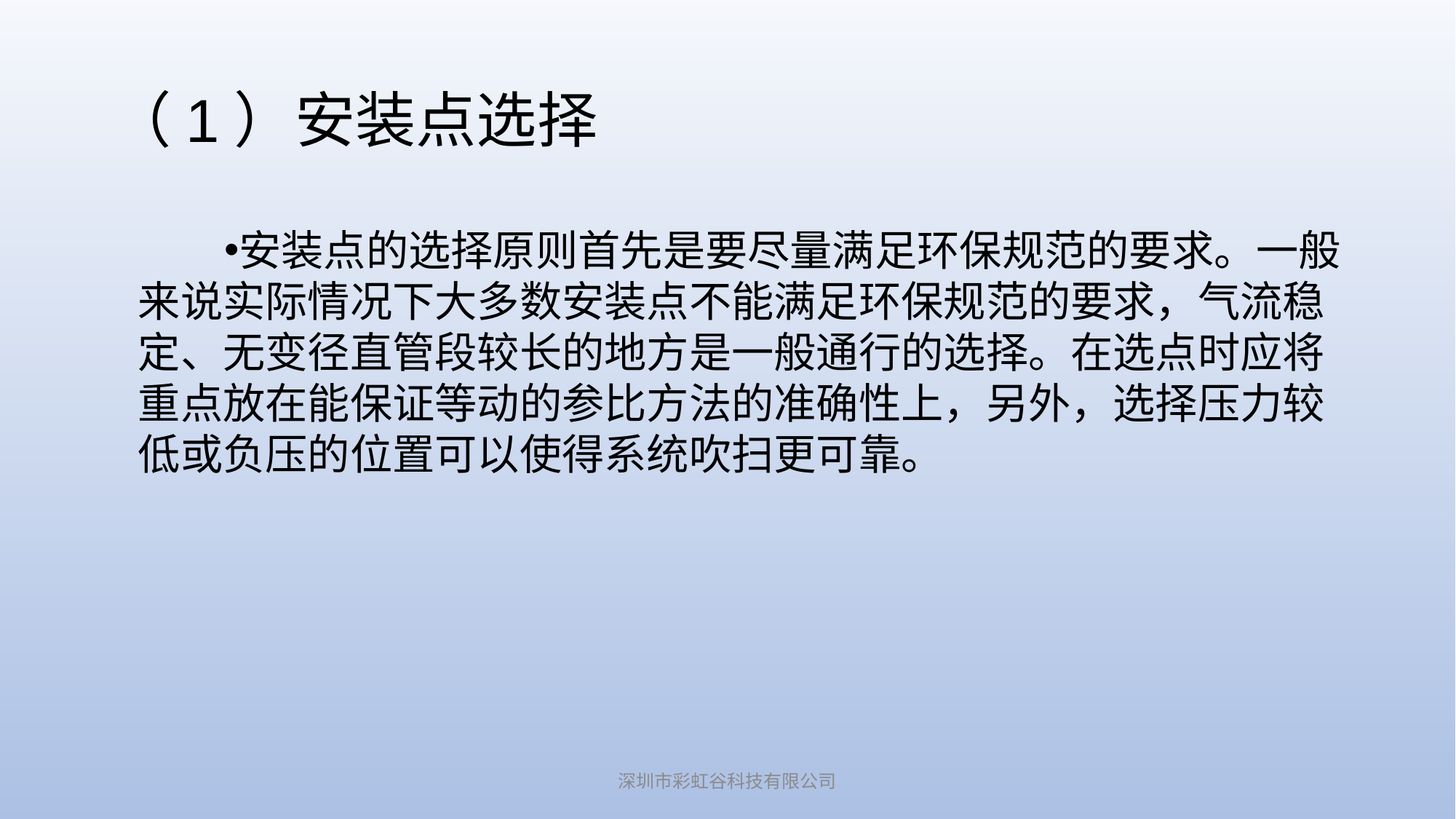

# （1）安装点选择
安装点的选择原则首先是要尽量满足环保规范的要求。一般来说实际情况下大多数安装点不能满足环保规范的要求，气流稳定、无变径直管段较长的地方是一般通行的选择。在选点时应将重点放在能保证等动的参比方法的准确性上，另外，选择压力较低或负压的位置可以使得系统吹扫更可靠。

深圳市彩虹谷科技有限公司
10